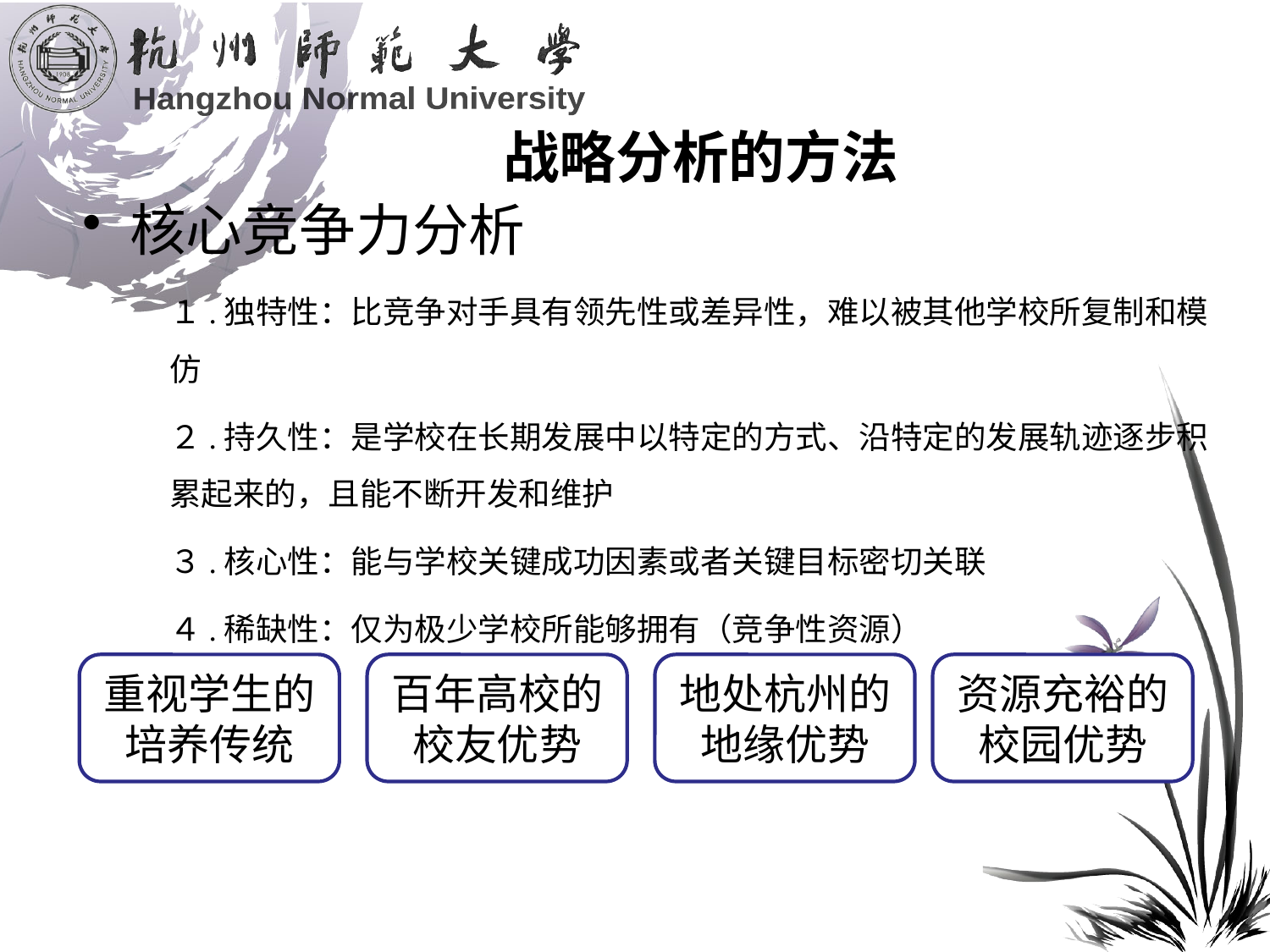

战略分析的方法
核心竞争力分析
１.独特性：比竞争对手具有领先性或差异性，难以被其他学校所复制和模仿
２.持久性：是学校在长期发展中以特定的方式、沿特定的发展轨迹逐步积累起来的，且能不断开发和维护
３.核心性：能与学校关键成功因素或者关键目标密切关联
４.稀缺性：仅为极少学校所能够拥有（竞争性资源）

重视学生的培养传统
百年高校的校友优势
地处杭州的地缘优势
资源充裕的校园优势